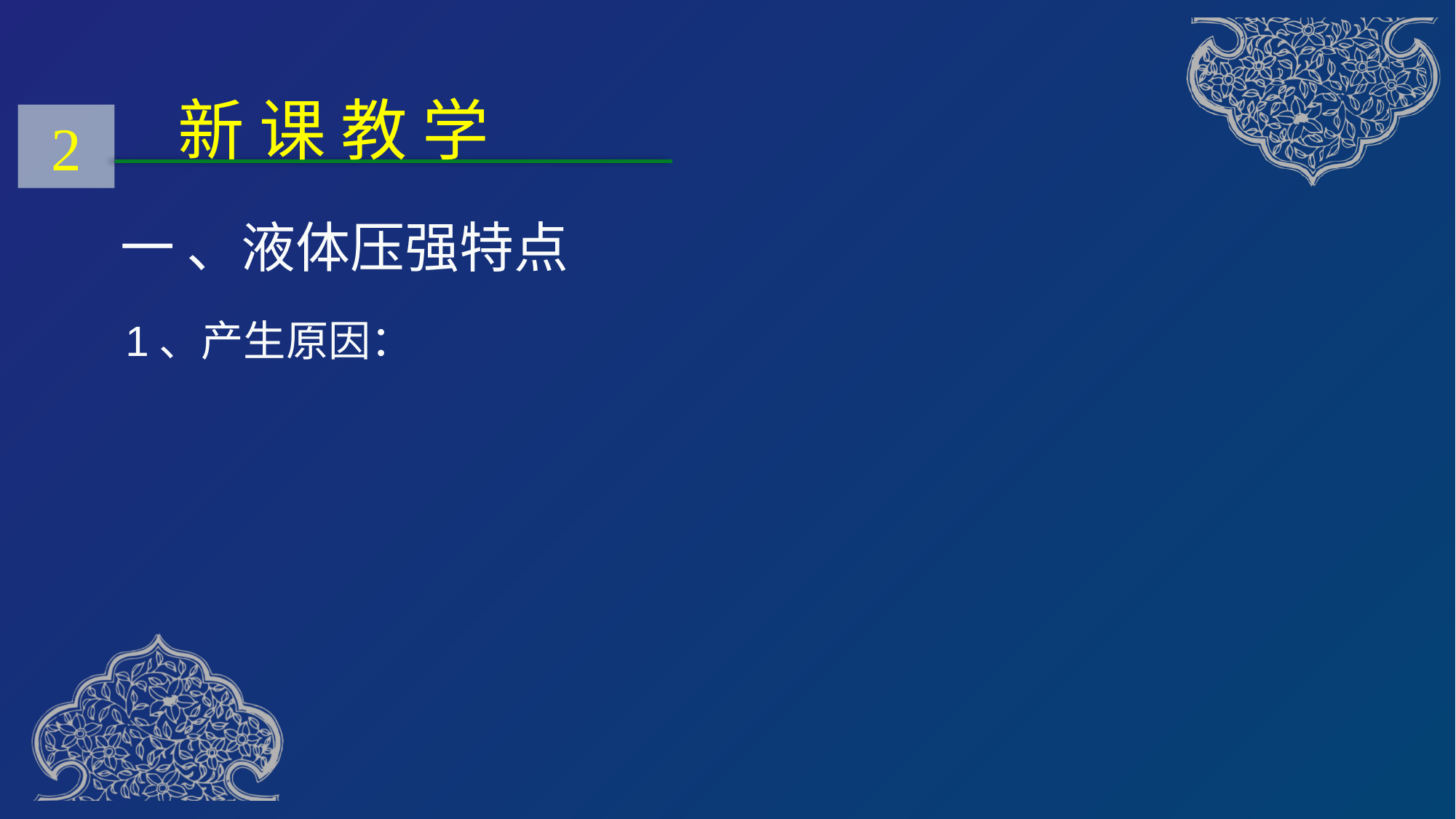

新 课 教 学

2
一 、液体压强特点
1、产生原因：